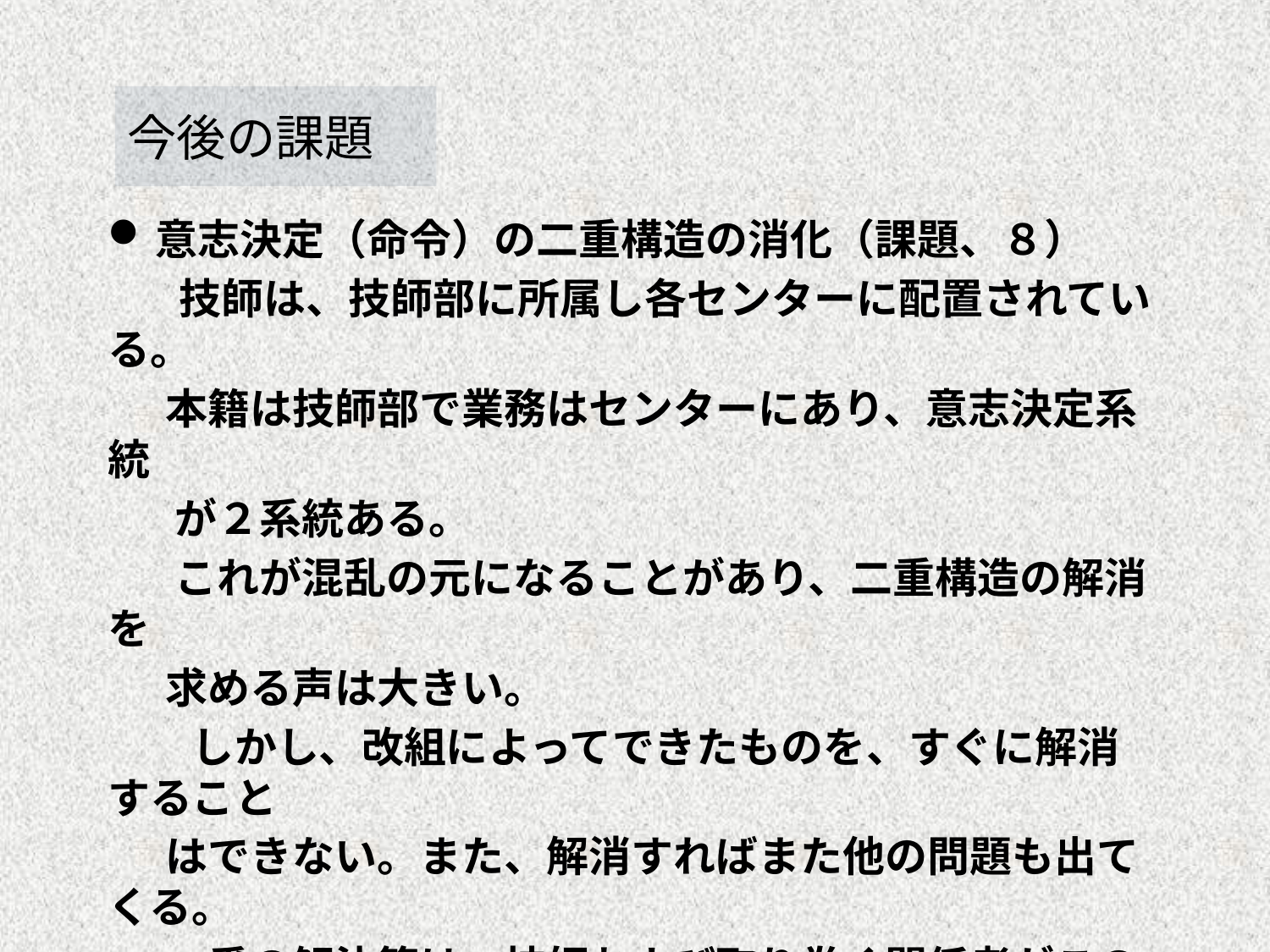

# 今後の課題
意志決定（命令）の二重構造の消化（課題、８）
  　技師は、技師部に所属し各センターに配置されている。
     本籍は技師部で業務はセンターにあり、意志決定系統
      が２系統ある。
      これが混乱の元になることがあり、二重構造の解消 を
     求める声は大きい。
　　しかし、改組によってできたものを、すぐに解消すること
     はできない。また、解消すればまた他の問題も出てくる。
     一番の解決策は、技師および取り巻く関係者がこの二
     重構造を消化することと考えている。